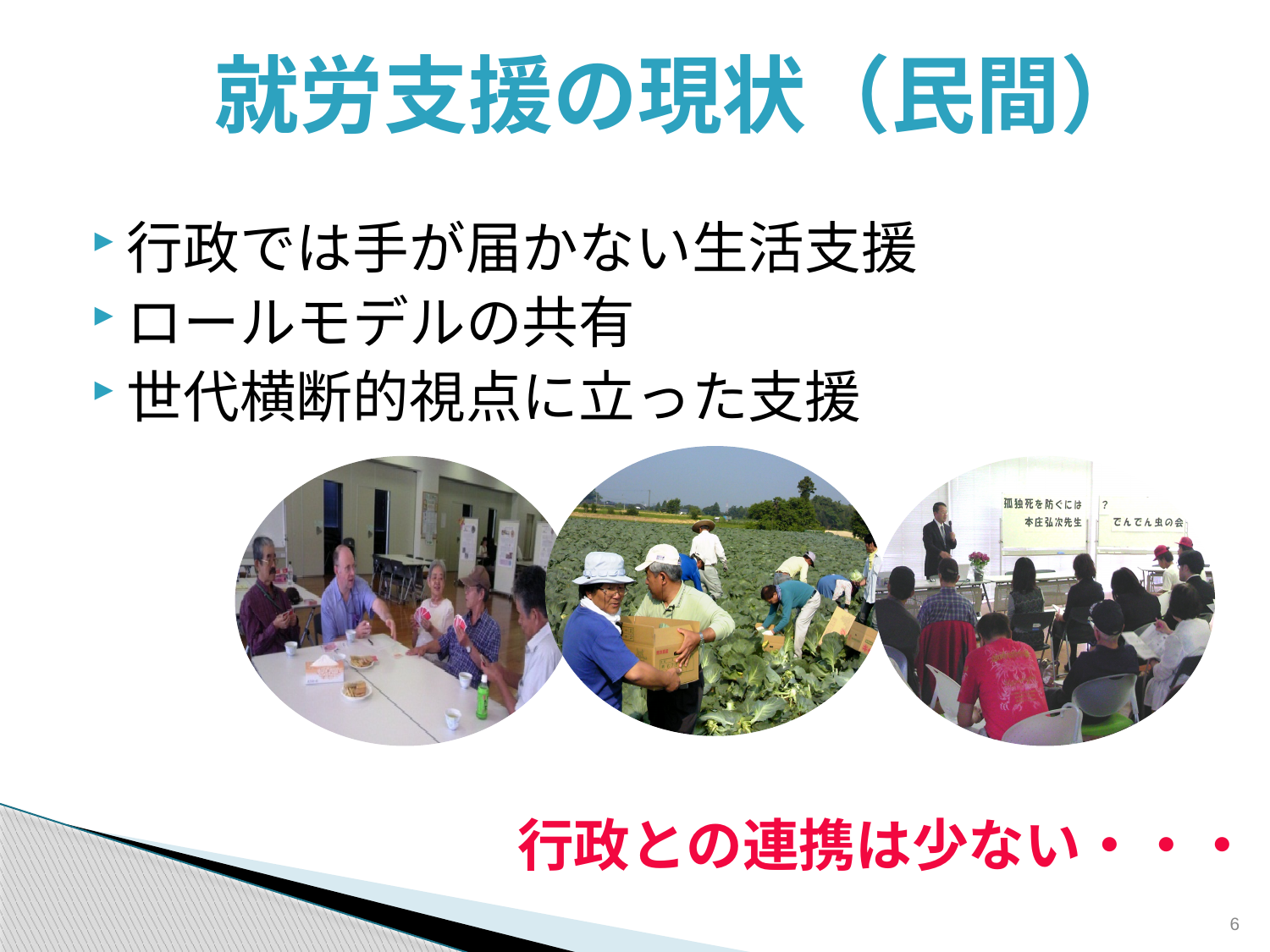

就労支援の現状（民間）
行政では手が届かない生活支援
ロールモデルの共有
世代横断的視点に立った支援

行政との連携は少ない・・・
6